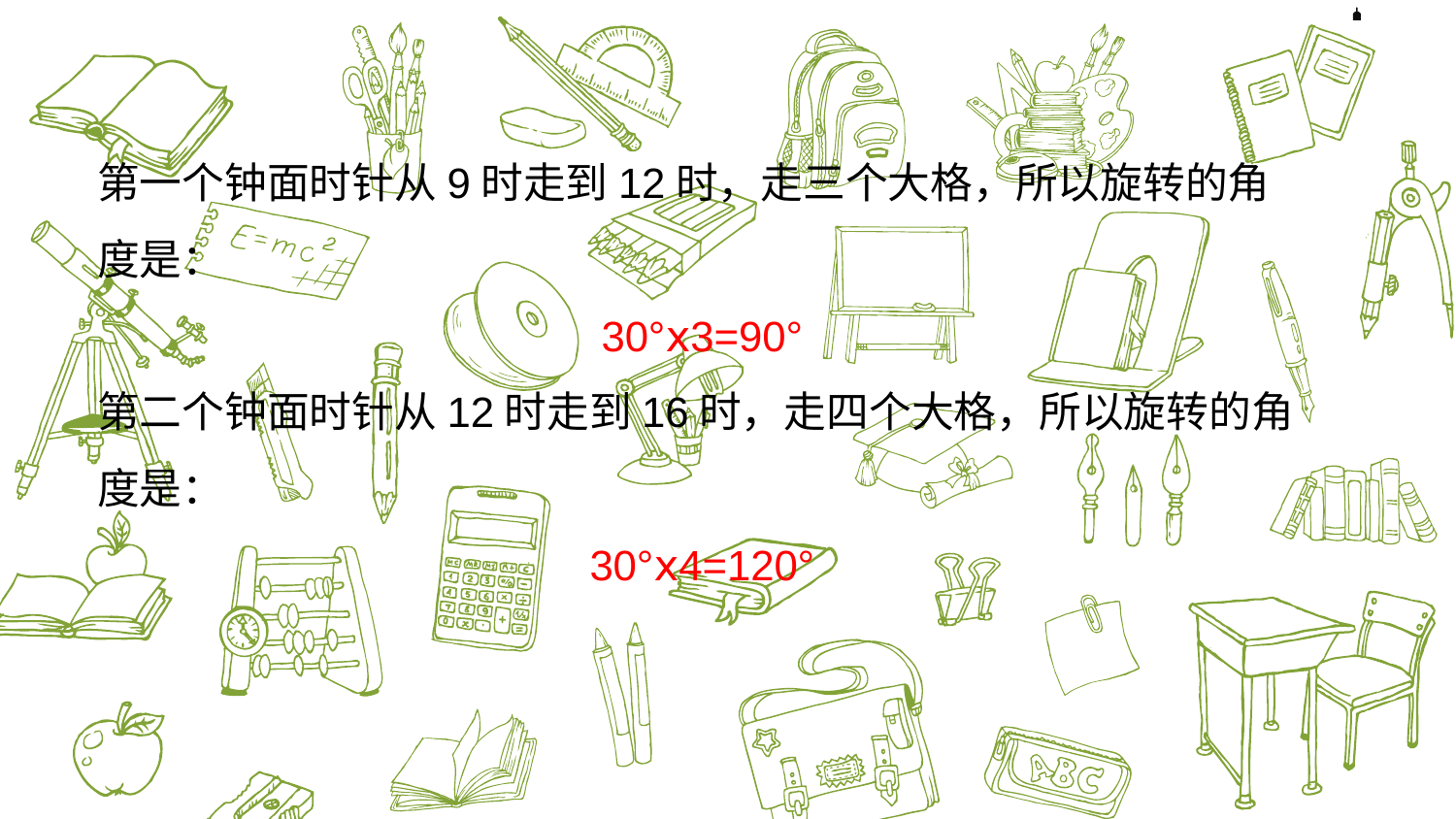

第一个钟面时针从9时走到12时，走三个大格，所以旋转的角度是：
30°ⅹ3=90°
第二个钟面时针从12时走到16时，走四个大格，所以旋转的角度是：
30°ⅹ4=120°